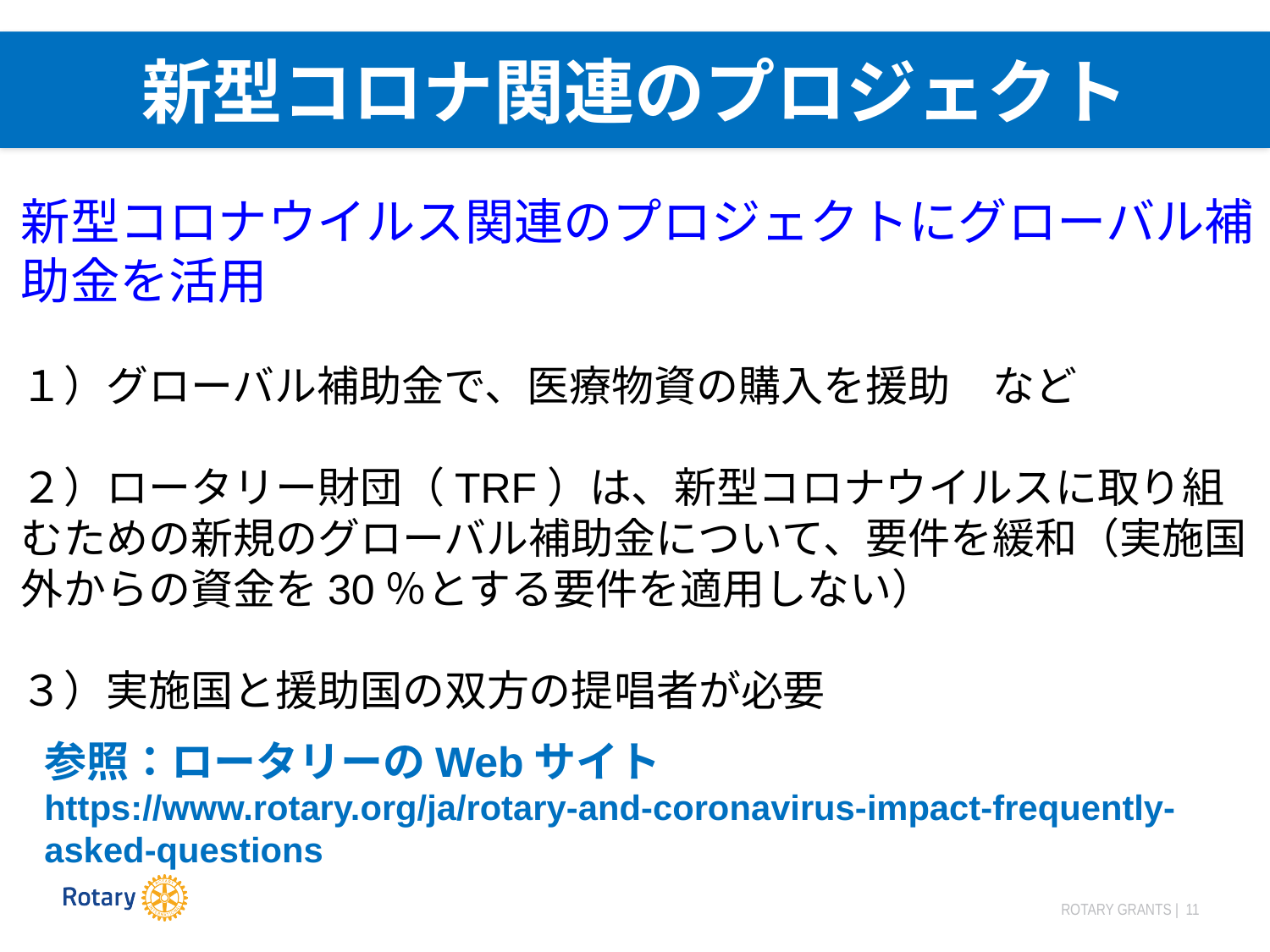

新型コロナ関連のプロジェクト
新型コロナウイルス関連のプロジェクトにグローバル補助金を活用

１）グローバル補助金で、医療物資の購入を援助　など

２）ロータリー財団（TRF）は、新型コロナウイルスに取り組むための新規のグローバル補助金について、要件を緩和（実施国外からの資金を30％とする要件を適用しない）

３）実施国と援助国の双方の提唱者が必要

参照：ロータリーのWebサイト
https://www.rotary.org/ja/rotary-and-coronavirus-impact-frequently-asked-questions